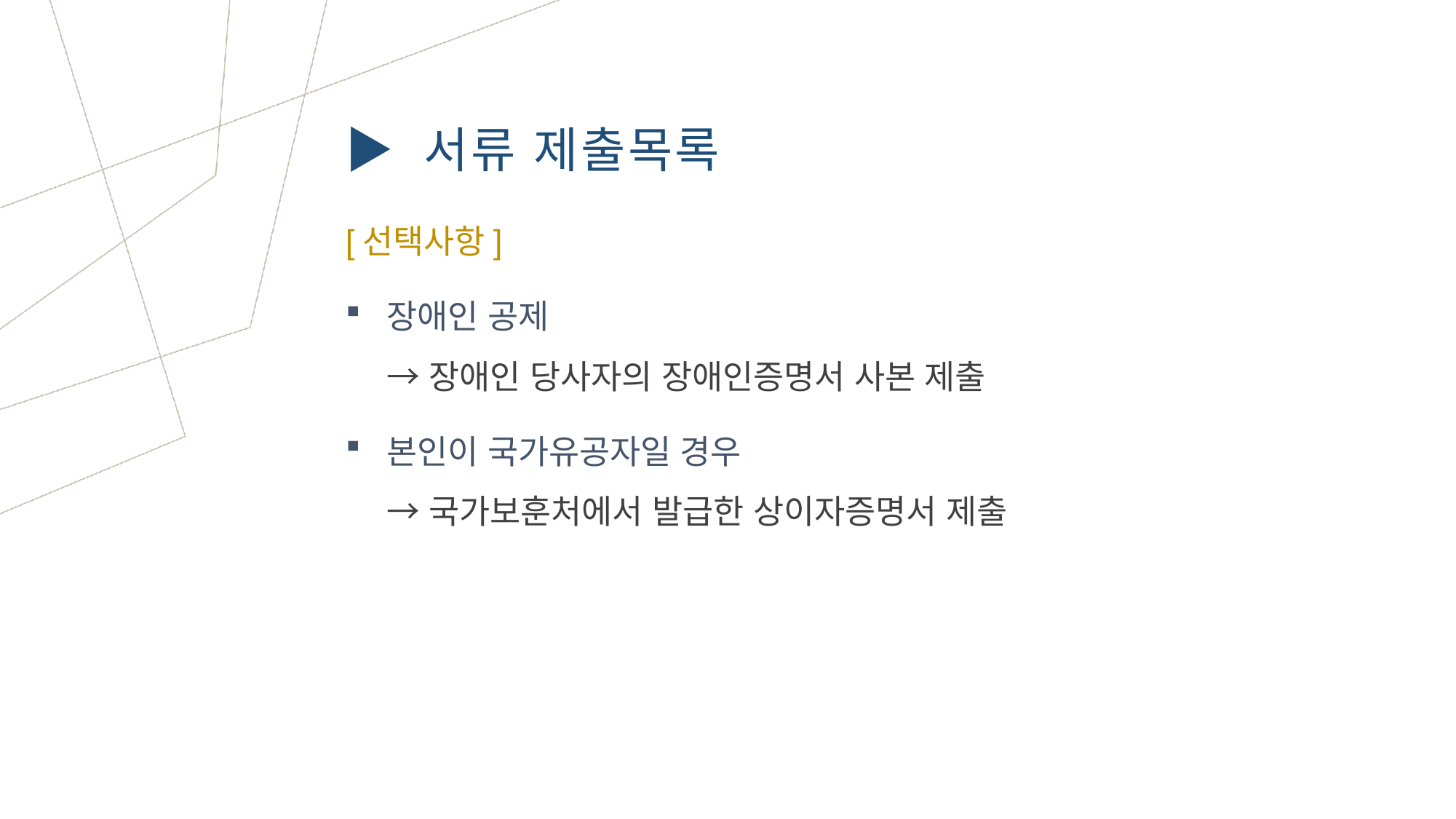

▶ 서류 제출목록
[선택사항]
장애인 공제
→ 장애인 당사자의 장애인증명서 사본 제출
본인이 국가유공자일 경우
→ 국가보훈처에서 발급한 상이자증명서 제출